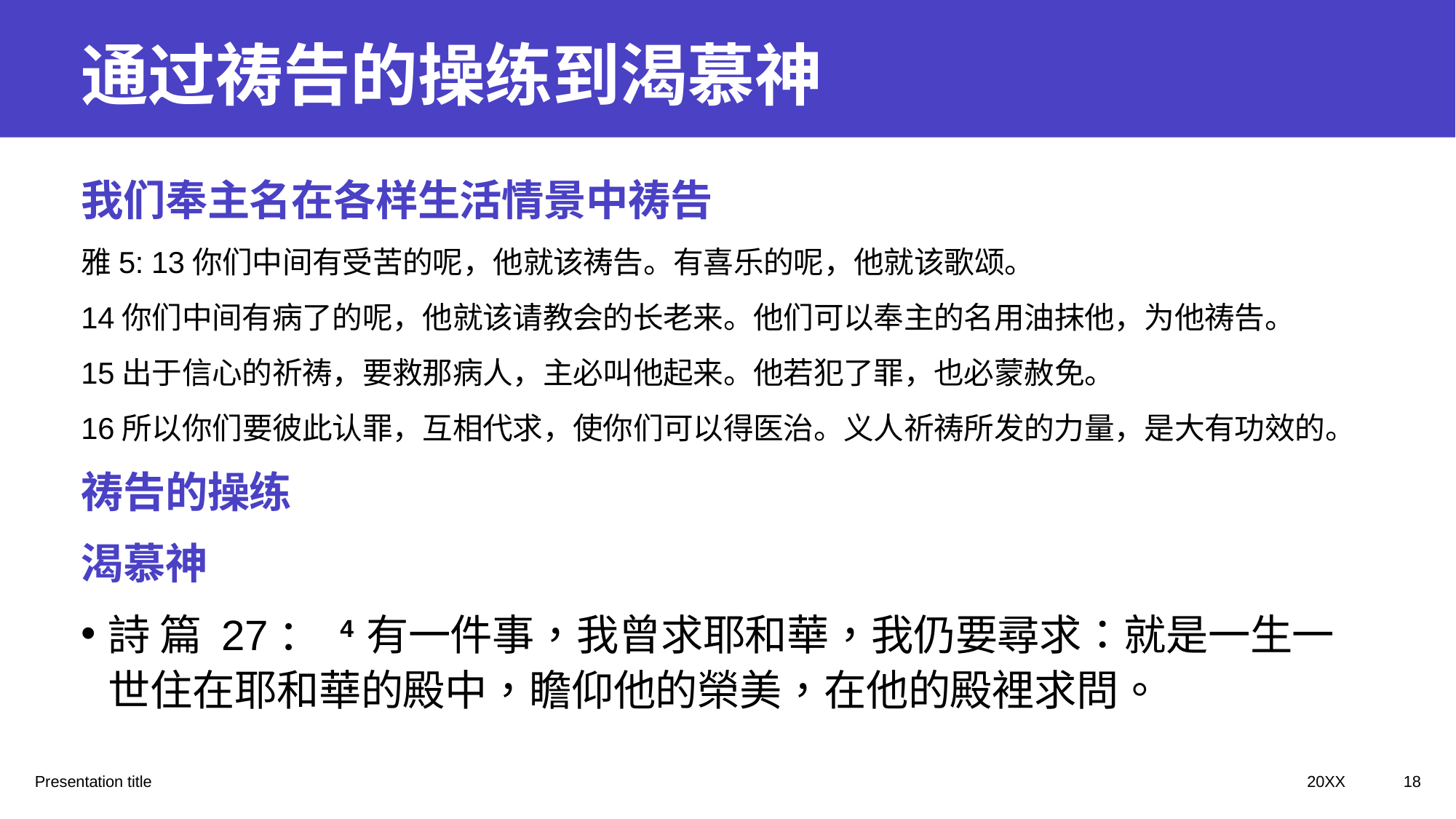

# 通过祷告的操练到渴慕神
我们奉主名在各样生活情景中祷告
雅5: 13你们中间有受苦的呢，他就该祷告。有喜乐的呢，他就该歌颂。
14你们中间有病了的呢，他就该请教会的长老来。他们可以奉主的名用油抹他，为他祷告。
15出于信心的祈祷，要救那病人，主必叫他起来。他若犯了罪，也必蒙赦免。
16所以你们要彼此认罪，互相代求，使你们可以得医治。义人祈祷所发的力量，是大有功效的。
祷告的操练
渴慕神
詩 篇 27： 4 有一件事，我曾求耶和華，我仍要尋求：就是一生一世住在耶和華的殿中，瞻仰他的榮美，在他的殿裡求問。
20XX
Presentation title
18